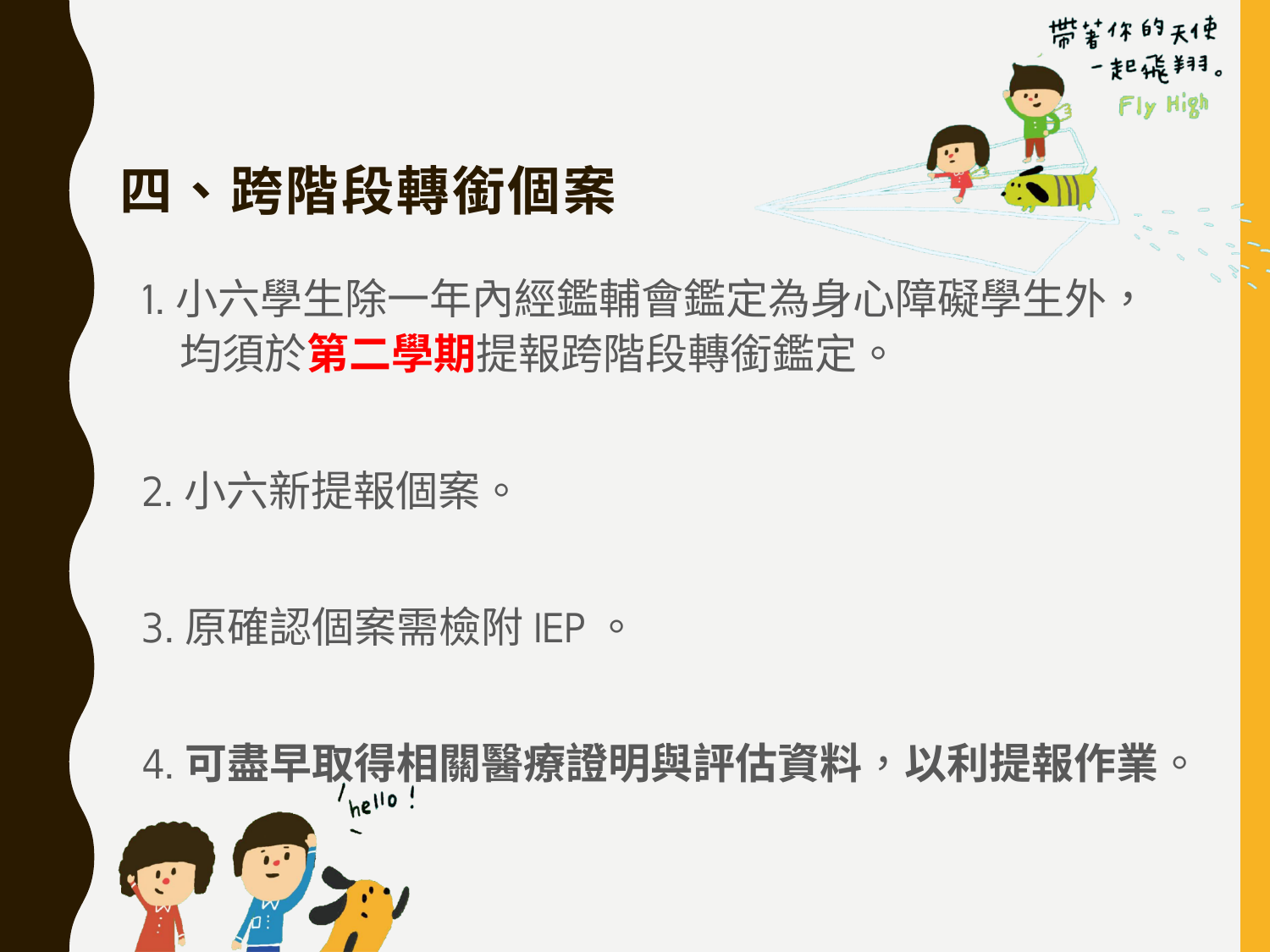

# 四、跨階段轉銜個案
1.小六學生除一年內經鑑輔會鑑定為身心障礙學生外，均須於第二學期提報跨階段轉銜鑑定。

2.小六新提報個案。

3.原確認個案需檢附IEP。

4.可盡早取得相關醫療證明與評估資料，以利提報作業。